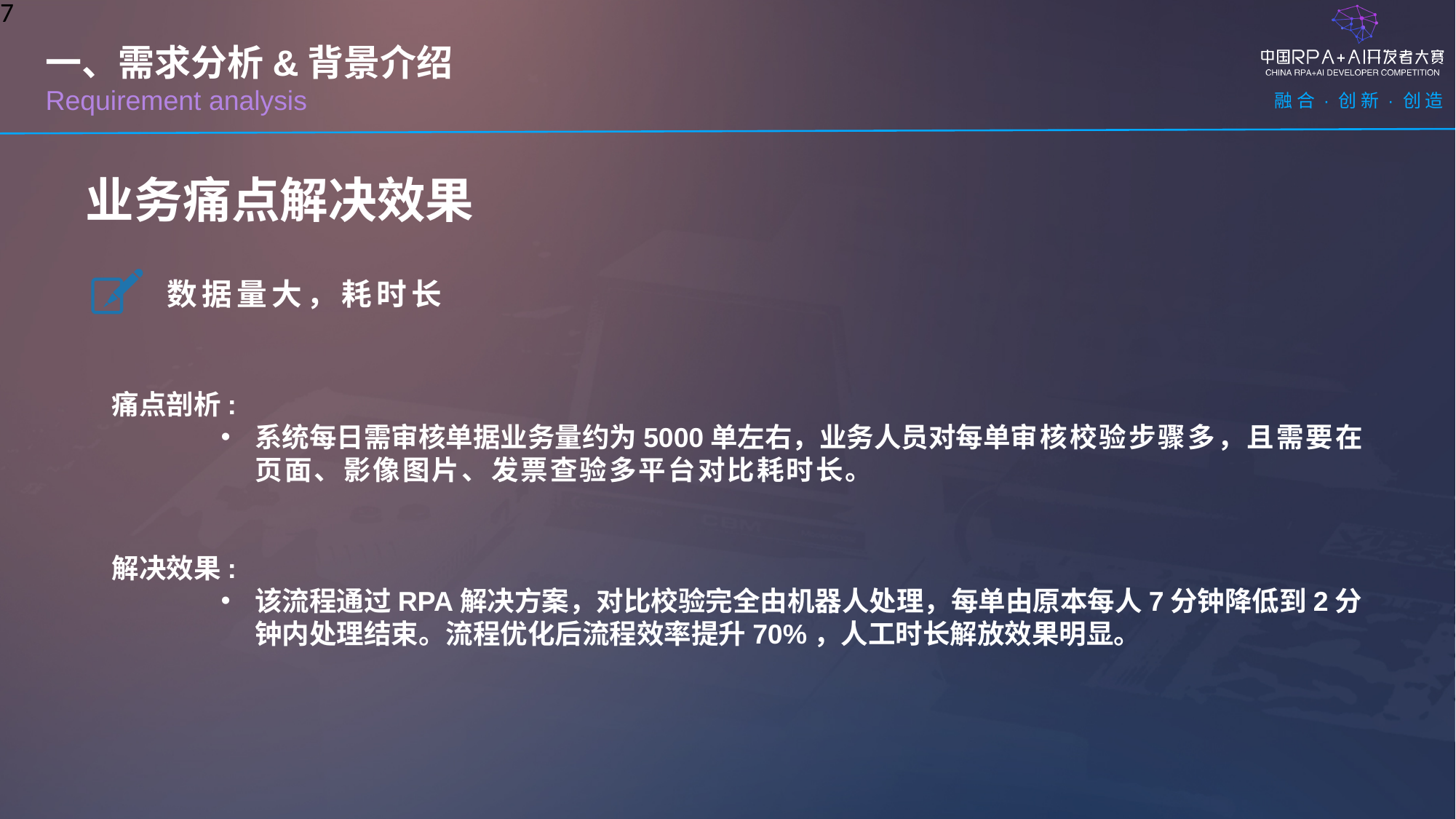

7
一、需求分析&背景介绍
Requirement analysis
业务痛点解决效果

数据量大，耗时长

痛点剖析:
系统每日需审核单据业务量约为5000单左右，业务人员对每单审核校验步骤多，且需要在页面、影像图片、发票查验多平台对比耗时长。

解决效果:
该流程通过RPA解决方案，对比校验完全由机器人处理，每单由原本每人7分钟降低到2分钟内处理结束。流程优化后流程效率提升70%，人工时长解放效果明显。